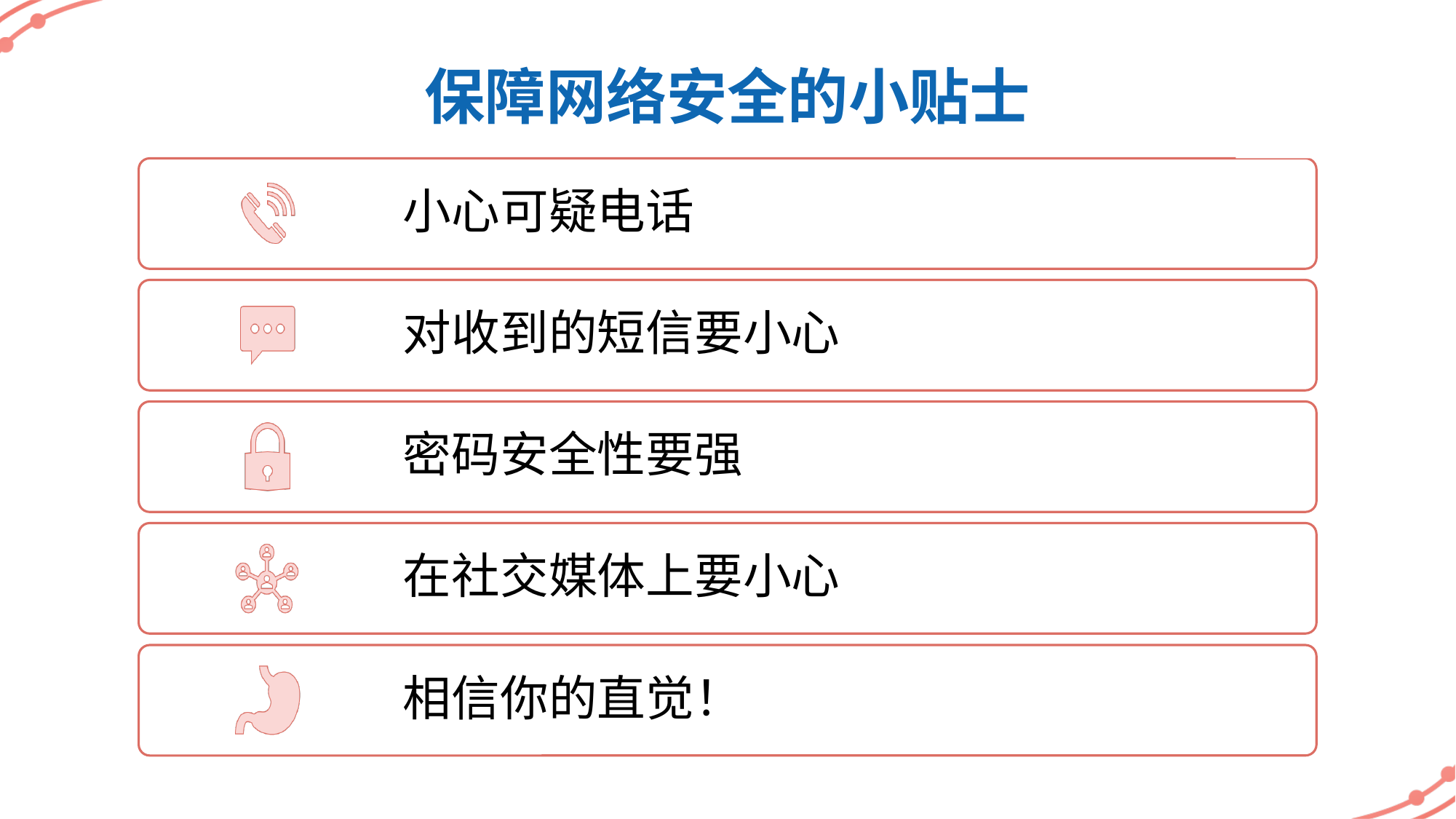

# 保障网络安全的小贴士
小心可疑电话
对收到的短信要小心
密码安全性要强
在社交媒体上要小心
相信你的直觉！